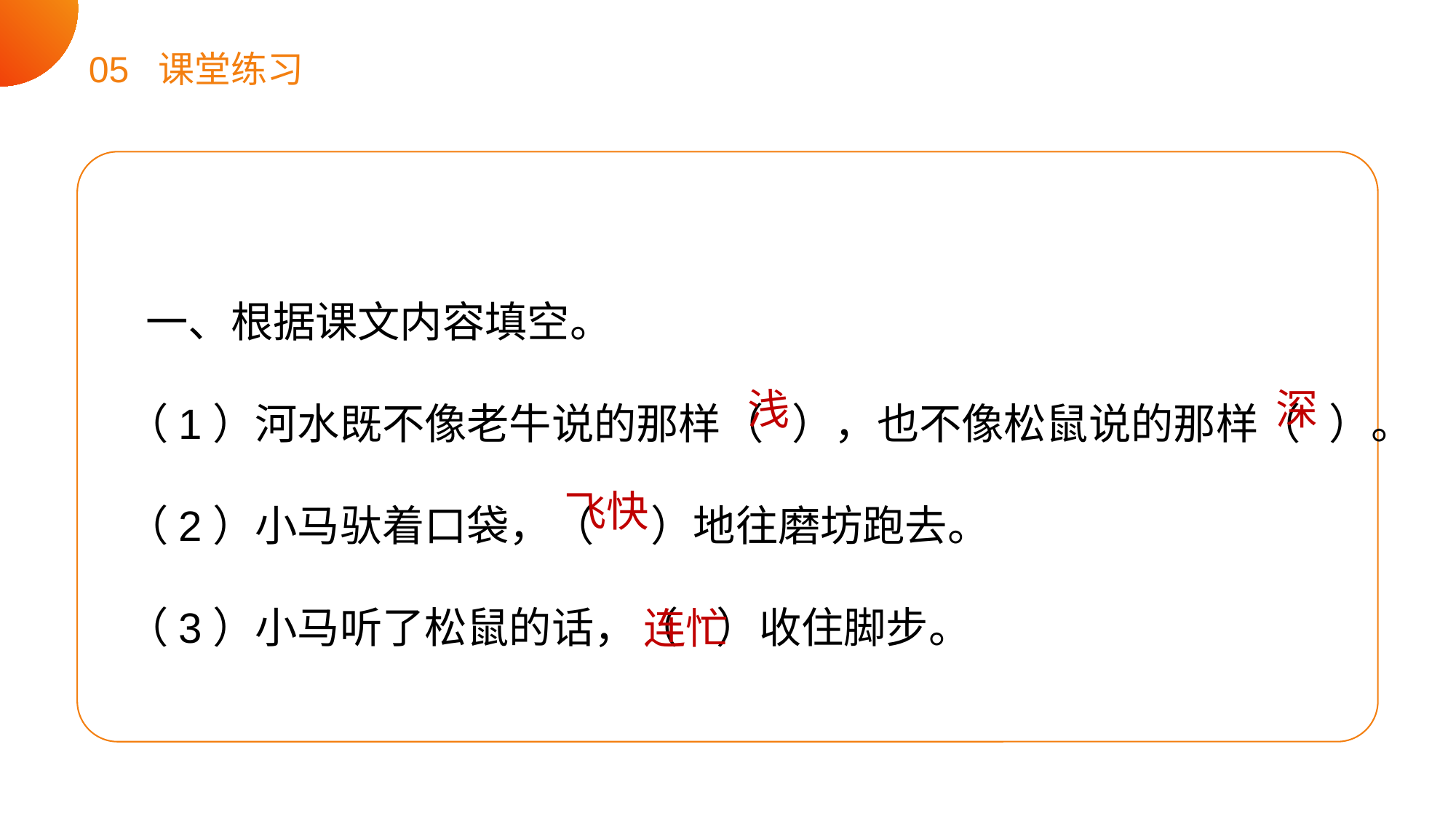

05  课堂练习
 一、根据课文内容填空。
（1）河水既不像老牛说的那样（   ），也不像松鼠说的那样（   ）。
（2）小马驮着口袋，（      ）地往磨坊跑去。
（3）小马听了松鼠的话，（    ）收住脚步。
 浅
深
飞快
连忙